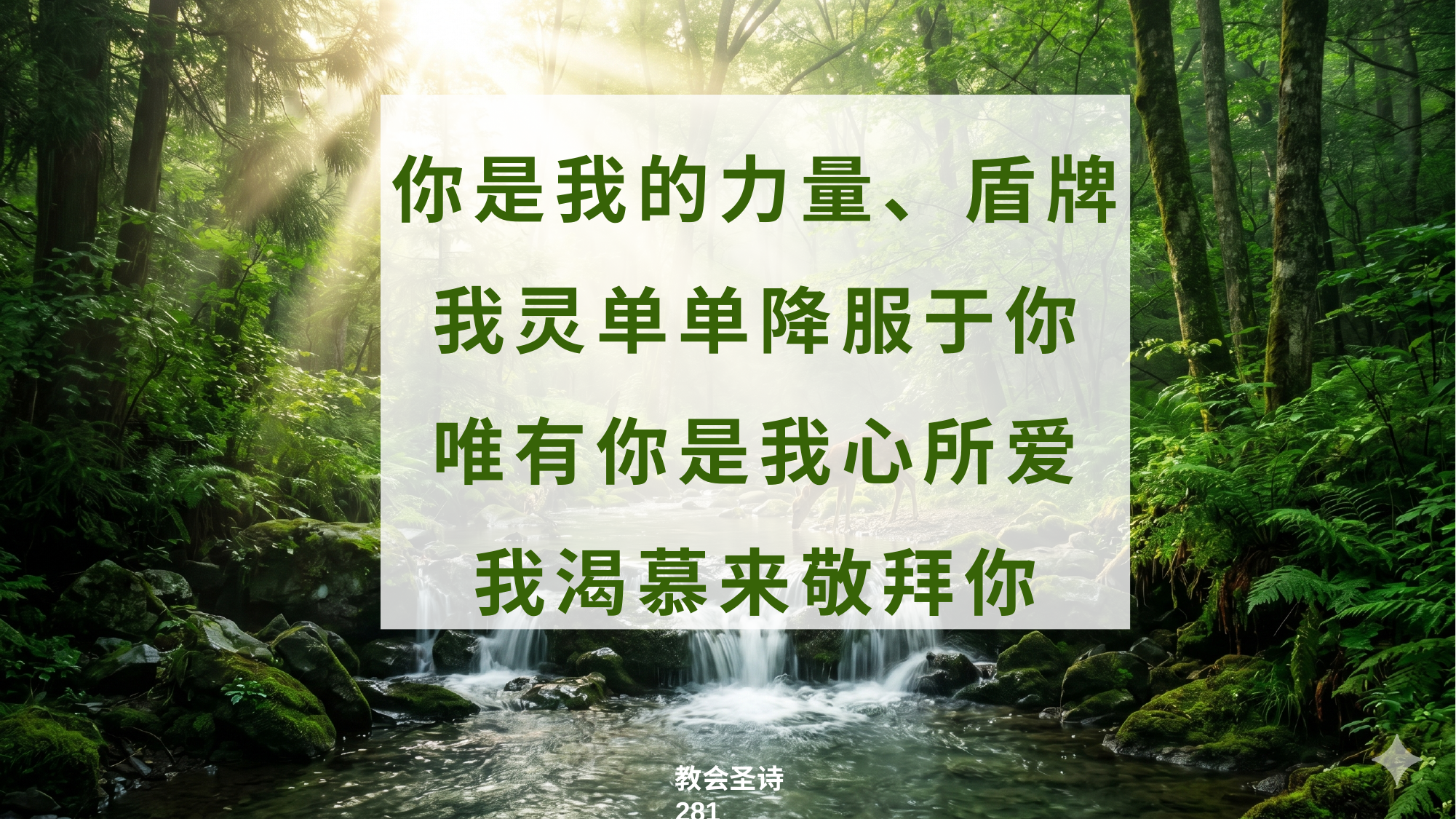

你是我的力量、盾牌
我灵单单降服于你
唯有你是我心所爱
我渴慕来敬拜你
教会圣诗 281